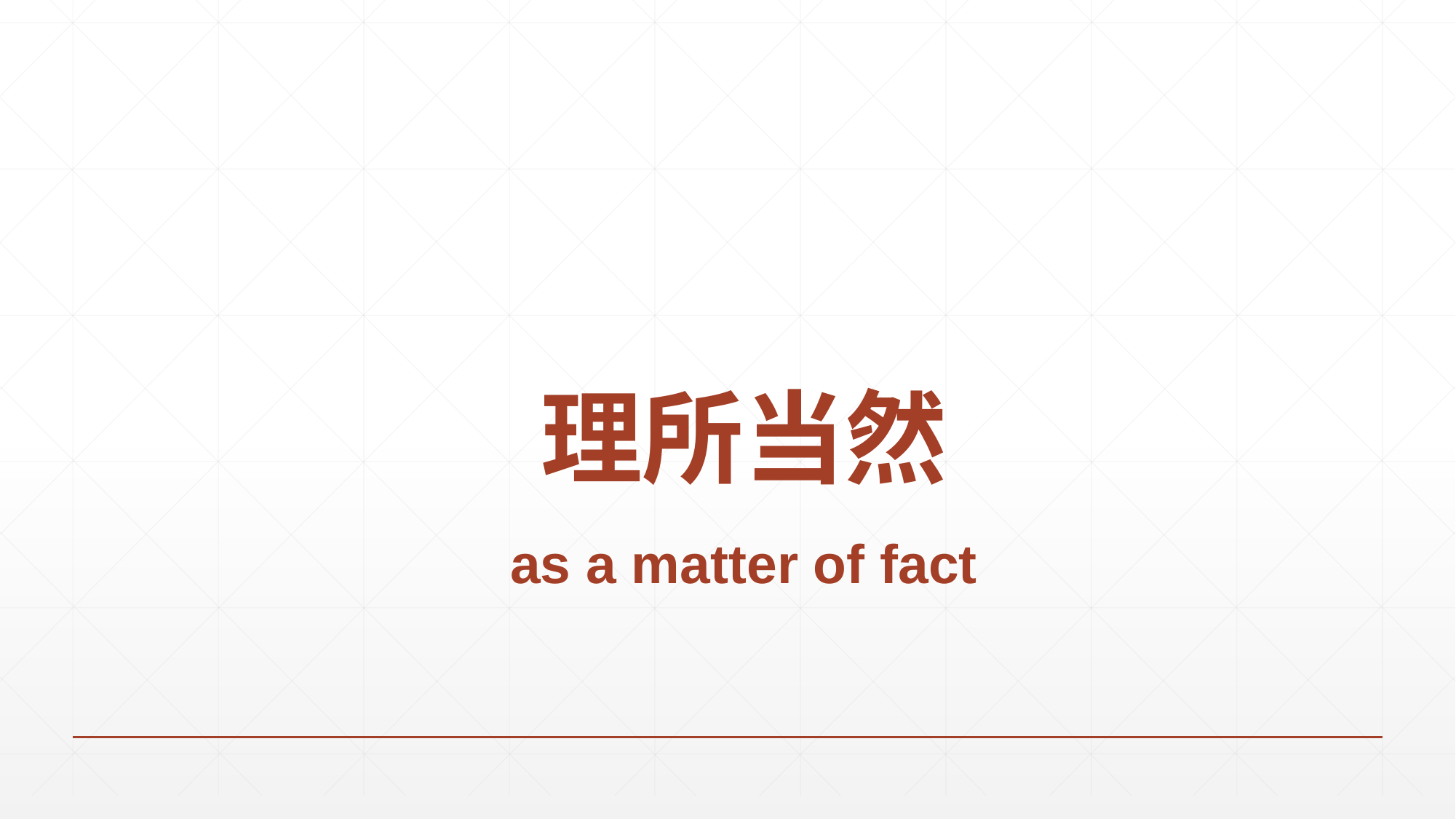

# 理所当然 as a matter of fact